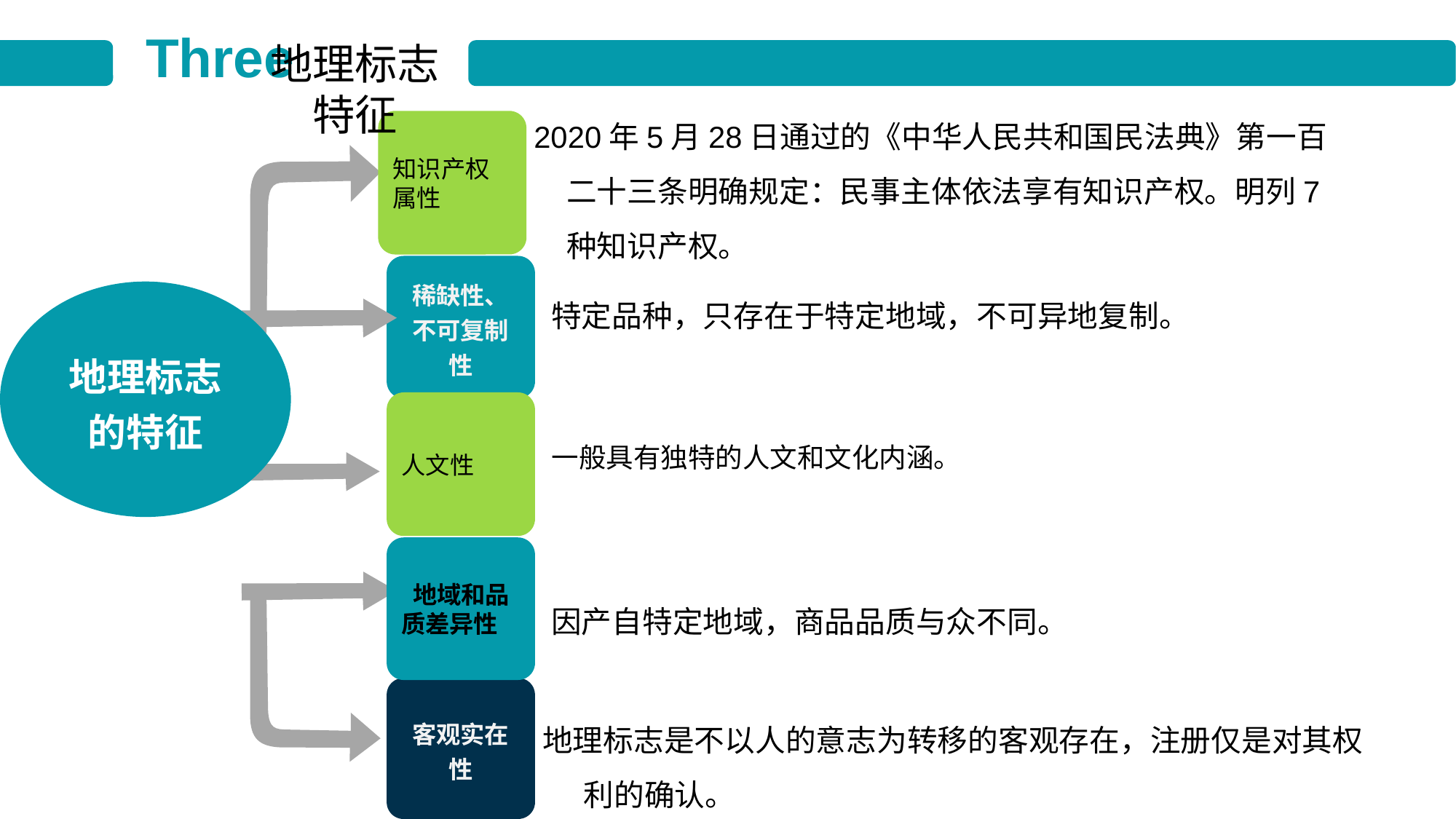

Three
地理标志
特征

 2020年5月28日通过的《中华人民共和国民法典》第一百二十三条明确规定：民事主体依法享有知识产权。明列7种知识产权。
知识产权属性

稀缺性、不可复制性
地理标志的特征
特定品种，只存在于特定地域，不可异地复制。
人文性

一般具有独特的人文和文化内涵。

 地域和品质差异性

因产自特定地域，商品品质与众不同。
客观实在性
地理标志是不以人的意志为转移的客观存在，注册仅是对其权利的确认。